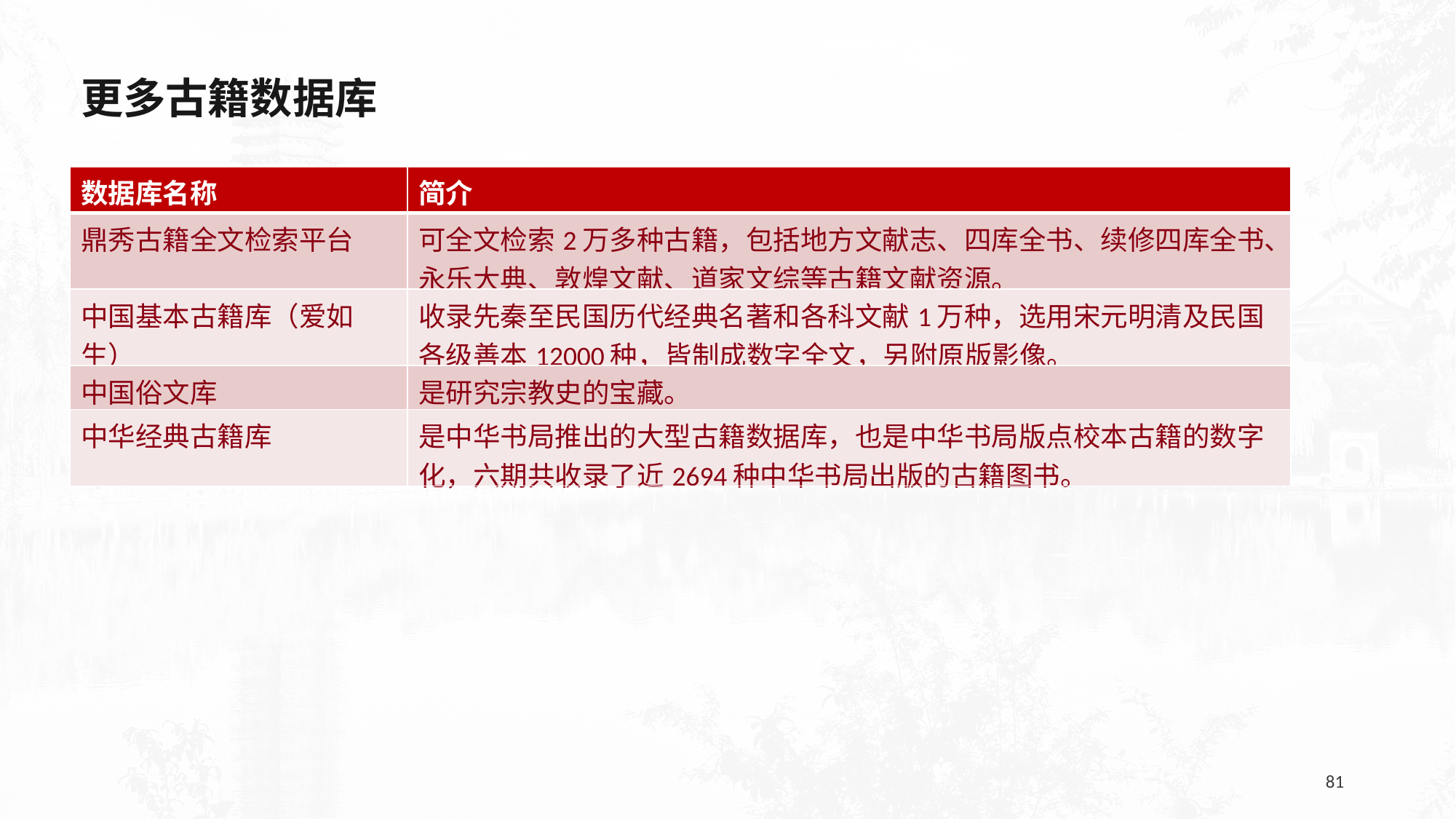

更多古籍数据库
| 数据库名称 | 简介 |
| --- | --- |
| 鼎秀古籍全文检索平台 | 可全文检索2万多种古籍，包括地方文献志、四库全书、续修四库全书、永乐大典、敦煌文献、道家文综等古籍文献资源。 |
| 中国基本古籍库（爱如生） | 收录先秦至民国历代经典名著和各科文献1万种，选用宋元明清及民国各级善本12000种，皆制成数字全文，另附原版影像。 |
| 中国俗文库 | 是研究宗教史的宝藏。 |
| 中华经典古籍库 | 是中华书局推出的大型古籍数据库，也是中华书局版点校本古籍的数字化，六期共收录了近2694种中华书局出版的古籍图书。 |
81